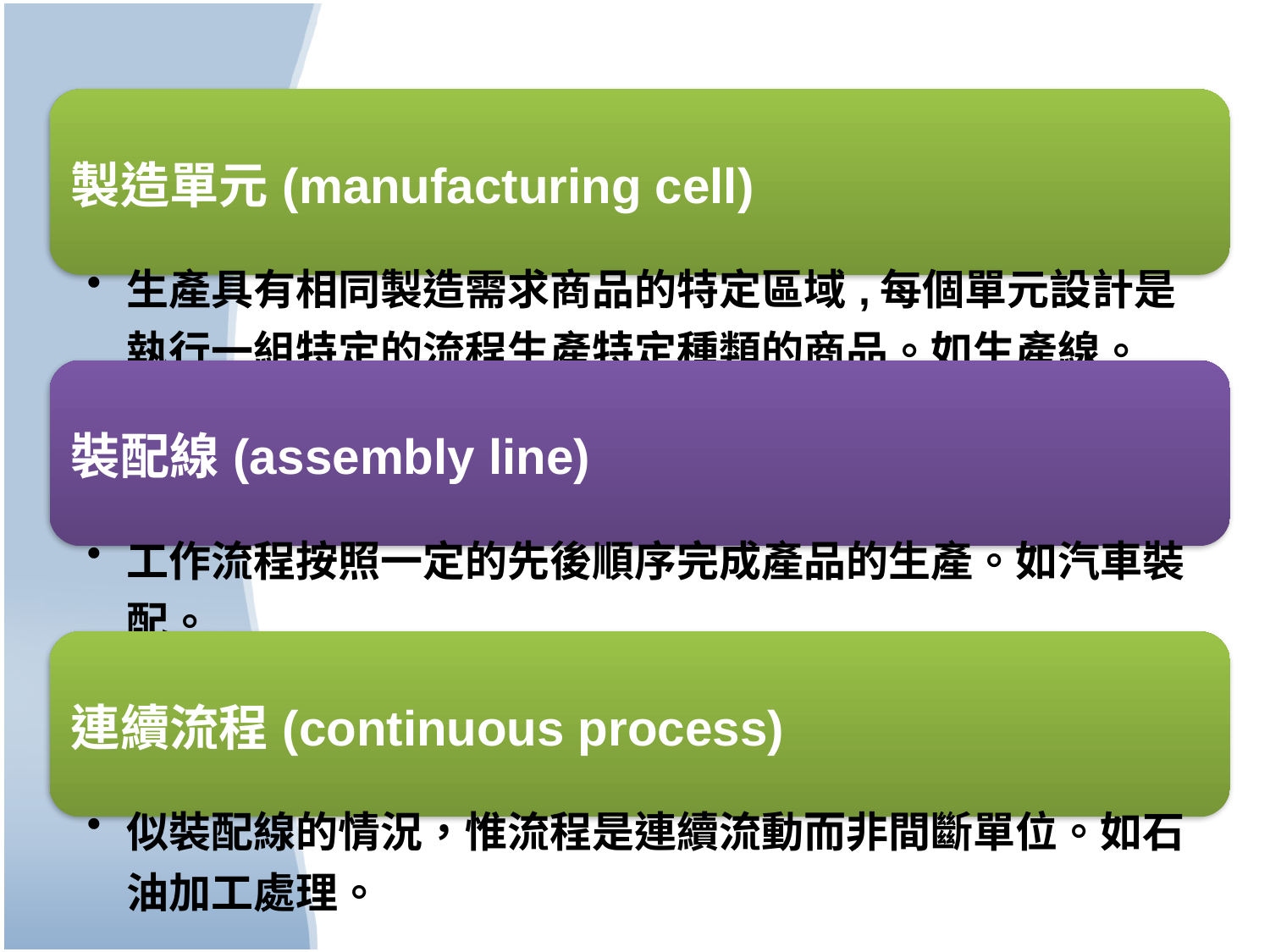

製造單元(manufacturing cell)
裝配線(assembly line)
連續流程(continuous process)
生產具有相同製造需求商品的特定區域,每個單元設計是執行一組特定的流程生產特定種類的商品。如生產線。
工作流程按照一定的先後順序完成產品的生產。如汽車裝配。
似裝配線的情況，惟流程是連續流動而非間斷單位。如石油加工處理。